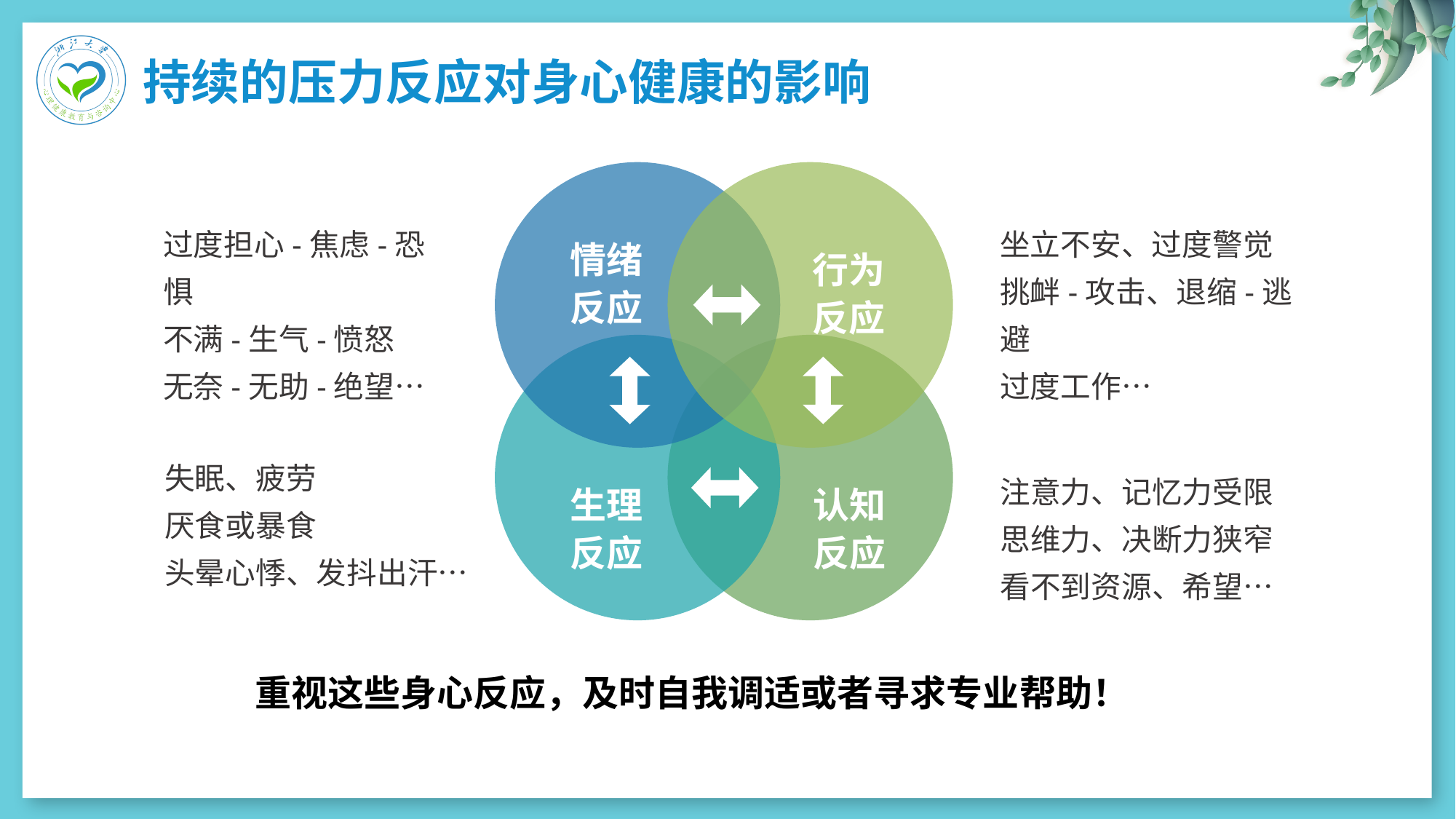

持续的压力反应对身心健康的影响

过度担心-焦虑-恐惧
不满-生气-愤怒
无奈-无助-绝望…
坐立不安、过度警觉
挑衅-攻击、退缩-逃避
过度工作…
情绪
反应
行为反应

失眠、疲劳
厌食或暴食
头晕心悸、发抖出汗…
注意力、记忆力受限
思维力、决断力狭窄
看不到资源、希望…

生理反应
认知反应
重视这些身心反应，及时自我调适或者寻求专业帮助！